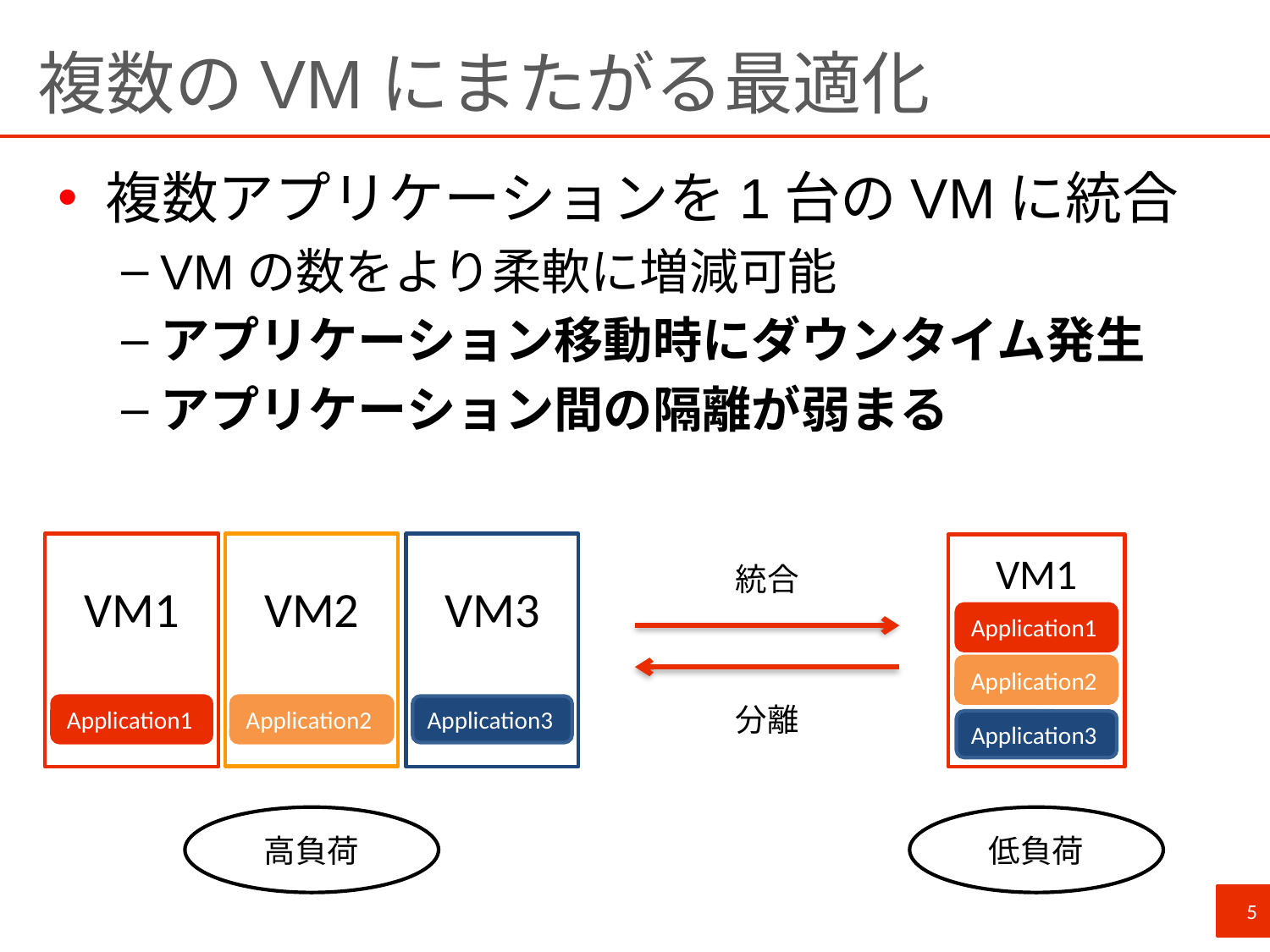

# 複数のVMにまたがる最適化
複数アプリケーションを1台のVMに統合
VMの数をより柔軟に増減可能
アプリケーション移動時にダウンタイム発生
アプリケーション間の隔離が弱まる
VM1

VM2

VM3

VM1

統合
分離
Application1
Application2
Application2
Application1
Application3
Application3
高負荷
低負荷
5